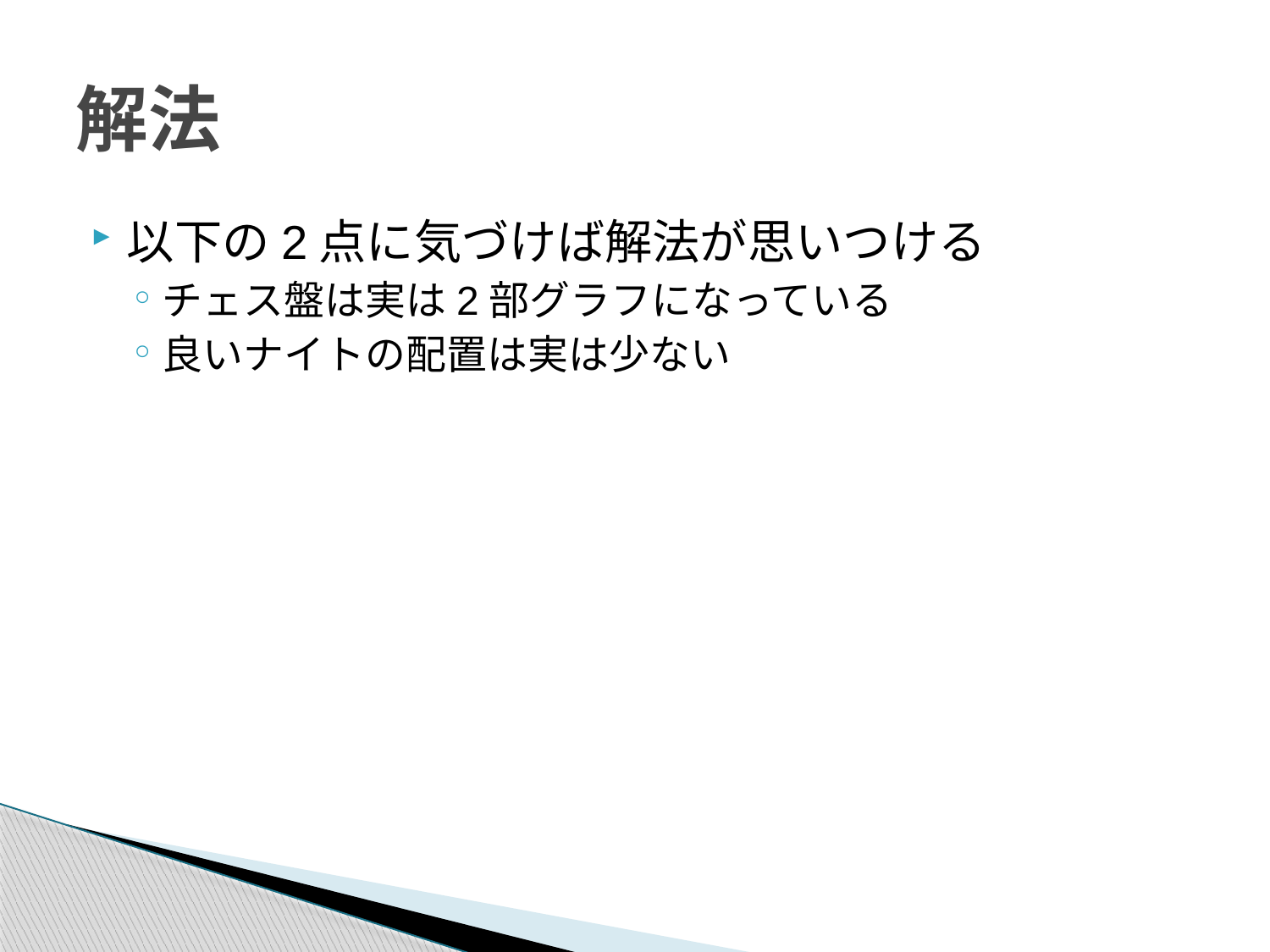

# 解法
以下の2点に気づけば解法が思いつける
チェス盤は実は2部グラフになっている
良いナイトの配置は実は少ない